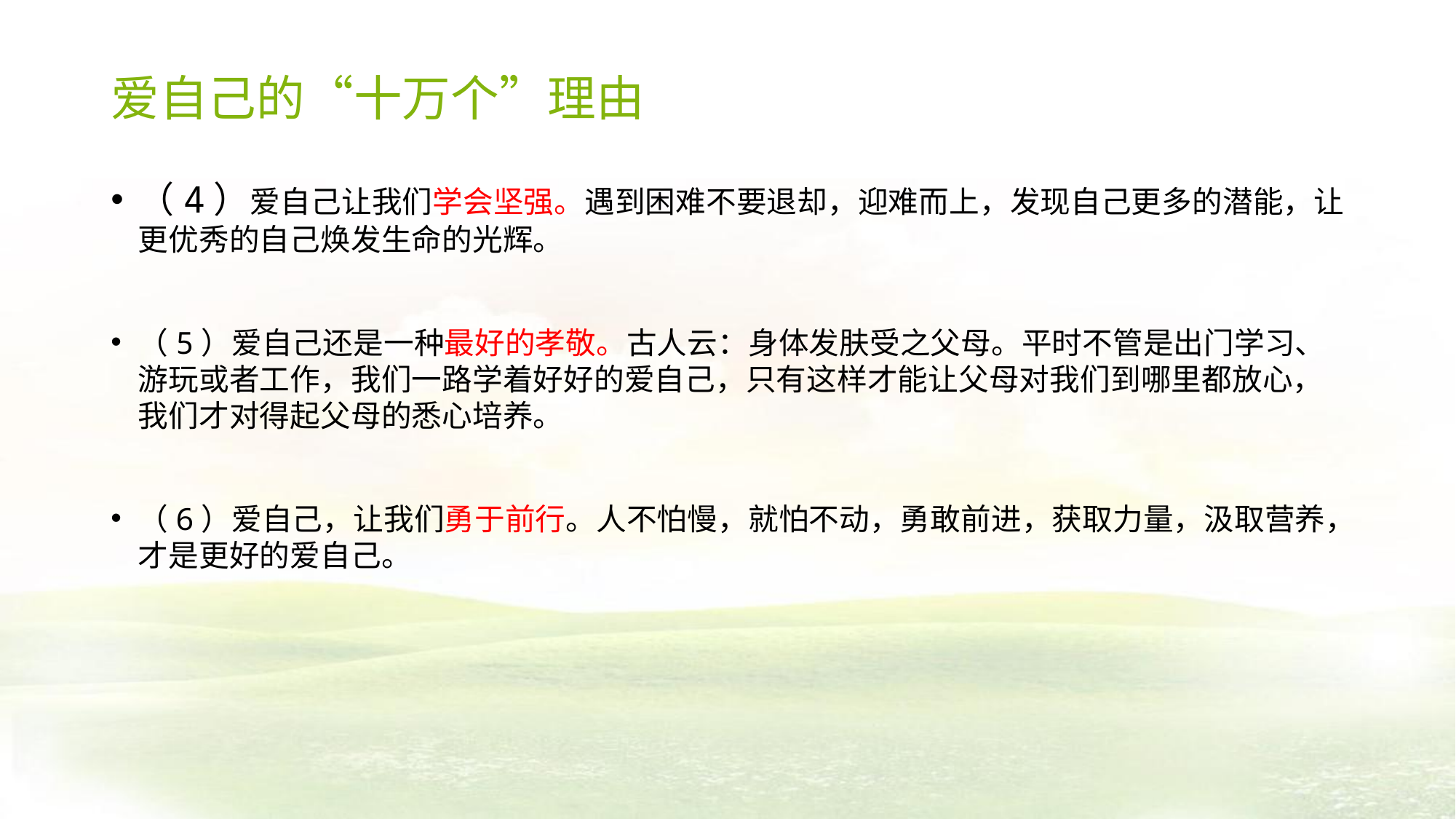

# 爱自己的“十万个”理由
（4）爱自己让我们学会坚强。遇到困难不要退却，迎难而上，发现自己更多的潜能，让更优秀的自己焕发生命的光辉。

（5）爱自己还是一种最好的孝敬。古人云：身体发肤受之父母。平时不管是出门学习、游玩或者工作，我们一路学着好好的爱自己，只有这样才能让父母对我们到哪里都放心，我们才对得起父母的悉心培养。

（6）爱自己，让我们勇于前行。人不怕慢，就怕不动，勇敢前进，获取力量，汲取营养，才是更好的爱自己。